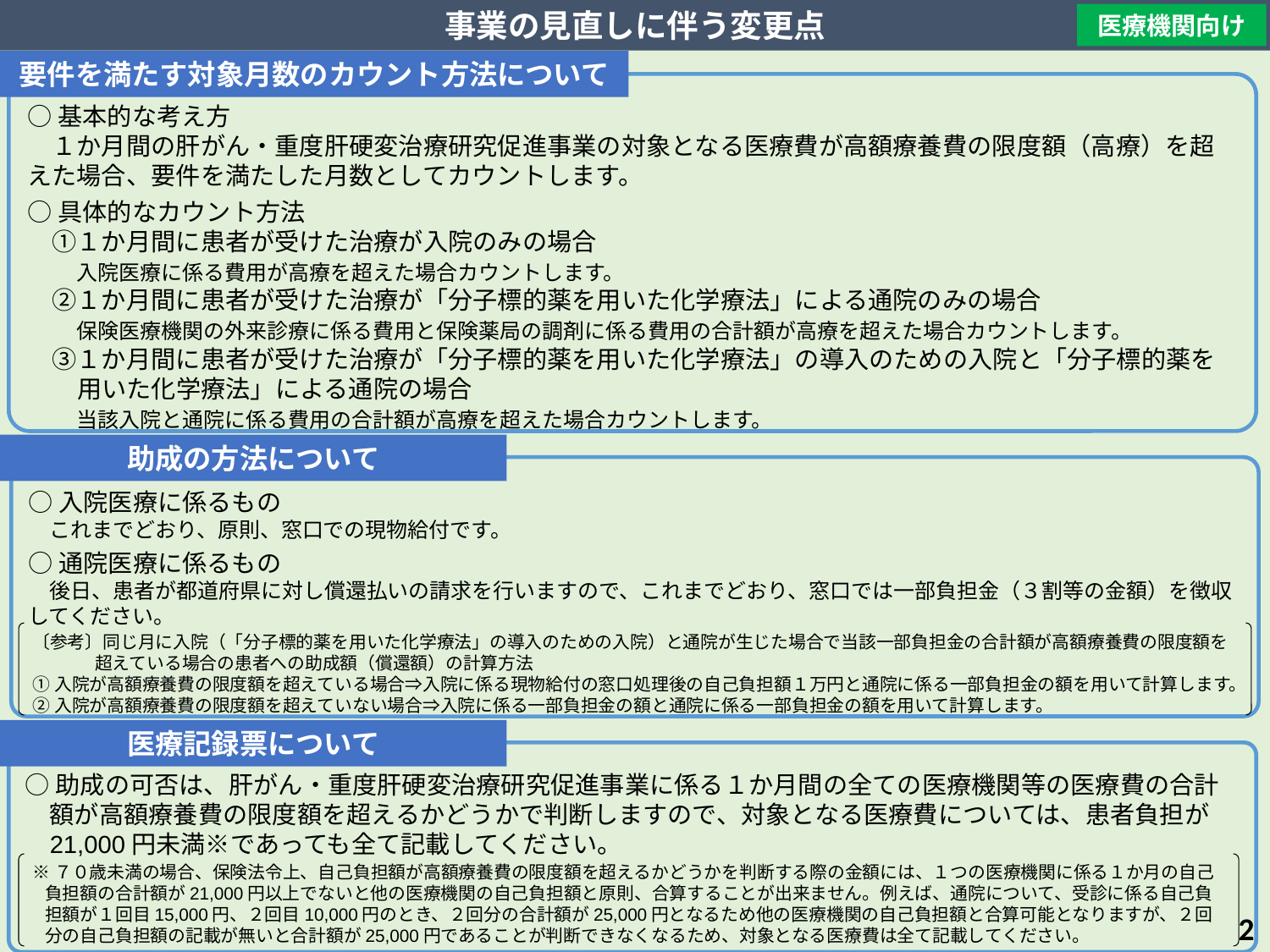

事業の見直しに伴う変更点
医療機関向け

要件を満たす対象月数のカウント方法について

○基本的な考え方
　１か月間の肝がん・重度肝硬変治療研究促進事業の対象となる医療費が高額療養費の限度額（高療）を超えた場合、要件を満たした月数としてカウントします。

○具体的なカウント方法
　①１か月間に患者が受けた治療が入院のみの場合
　　入院医療に係る費用が高療を超えた場合カウントします。
　②１か月間に患者が受けた治療が「分子標的薬を用いた化学療法」による通院のみの場合
　　保険医療機関の外来診療に係る費用と保険薬局の調剤に係る費用の合計額が高療を超えた場合カウントします。
　③１か月間に患者が受けた治療が「分子標的薬を用いた化学療法」の導入のための入院と「分子標的薬を用いた化学療法」による通院の場合
　　当該入院と通院に係る費用の合計額が高療を超えた場合カウントします。
助成の方法について

○入院医療に係るもの
　これまでどおり、原則、窓口での現物給付です。

○通院医療に係るもの
　後日、患者が都道府県に対し償還払いの請求を行いますので、これまでどおり、窓口では一部負担金（３割等の金額）を徴収してください。

〔参考〕同じ月に入院（「分子標的薬を用いた化学療法」の導入のための入院）と通院が生じた場合で当該一部負担金の合計額が高額療養費の限度額を超えている場合の患者への助成額（償還額）の計算方法
①入院が高額療養費の限度額を超えている場合⇒入院に係る現物給付の窓口処理後の自己負担額１万円と通院に係る一部負担金の額を用いて計算します。
②入院が高額療養費の限度額を超えていない場合⇒入院に係る一部負担金の額と通院に係る一部負担金の額を用いて計算します。
医療記録票について

○助成の可否は、肝がん・重度肝硬変治療研究促進事業に係る１か月間の全ての医療機関等の医療費の合計額が高額療養費の限度額を超えるかどうかで判断しますので、対象となる医療費については、患者負担が21,000円未満※であっても全て記載してください。
※７０歳未満の場合、保険法令上、自己負担額が高額療養費の限度額を超えるかどうかを判断する際の金額には、１つの医療機関に係る１か月の自己負担額の合計額が21,000円以上でないと他の医療機関の自己負担額と原則、合算することが出来ません。例えば、通院について、受診に係る自己負担額が１回目15,000円、２回目10,000円のとき、２回分の合計額が25,000円となるため他の医療機関の自己負担額と合算可能となりますが、２回分の自己負担額の記載が無いと合計額が25,000円であることが判断できなくなるため、対象となる医療費は全て記載してください。
2